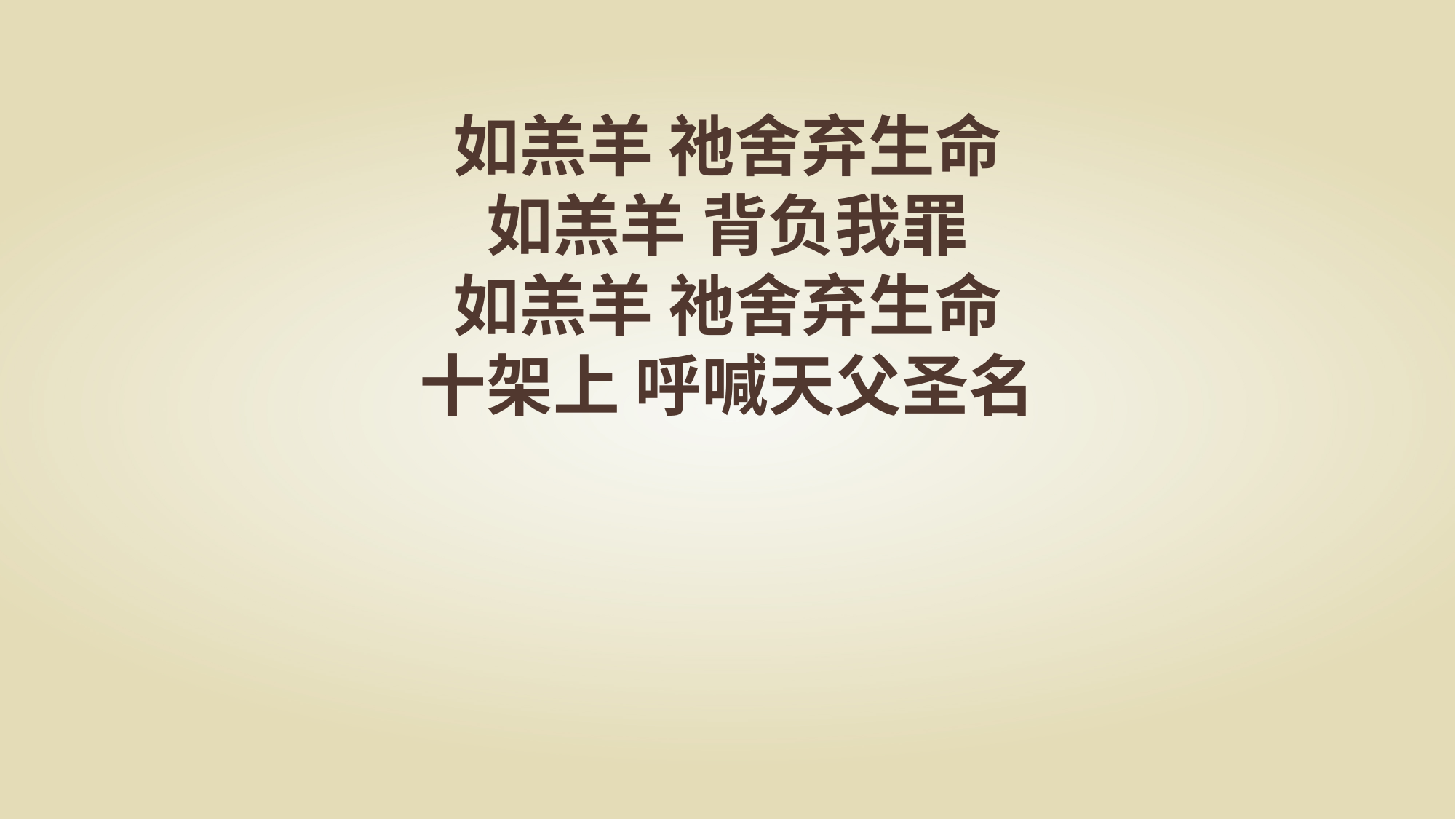

如羔羊 祂舍弃生命
如羔羊 背负我罪
如羔羊 祂舍弃生命
十架上 呼喊天父圣名